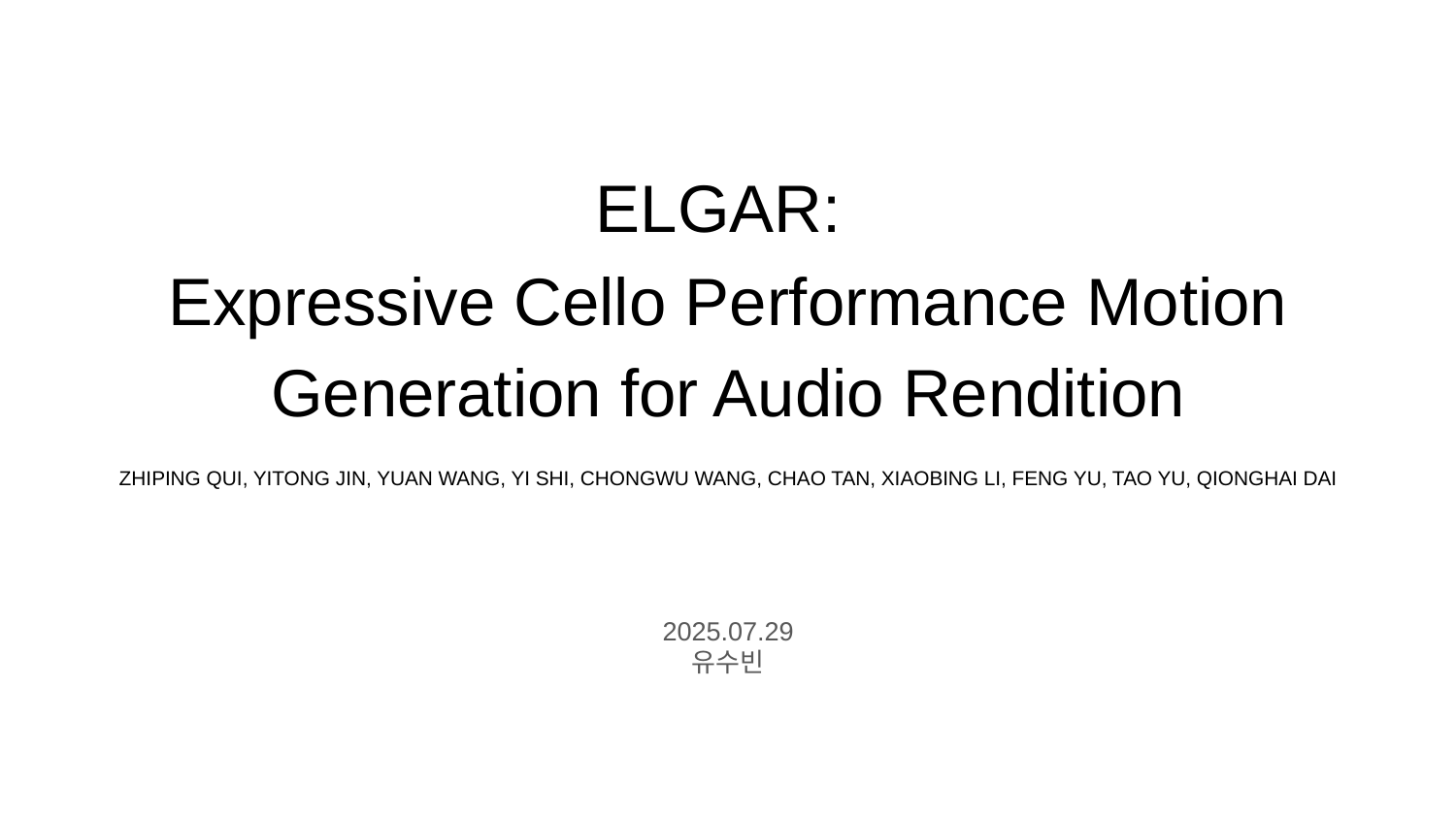

# ELGAR:
Expressive Cello Performance Motion Generation for Audio Rendition
ZHIPING QUI, YITONG JIN, YUAN WANG, YI SHI, CHONGWU WANG, CHAO TAN, XIAOBING LI, FENG YU, TAO YU, QIONGHAI DAI
2025.07.29
유수빈